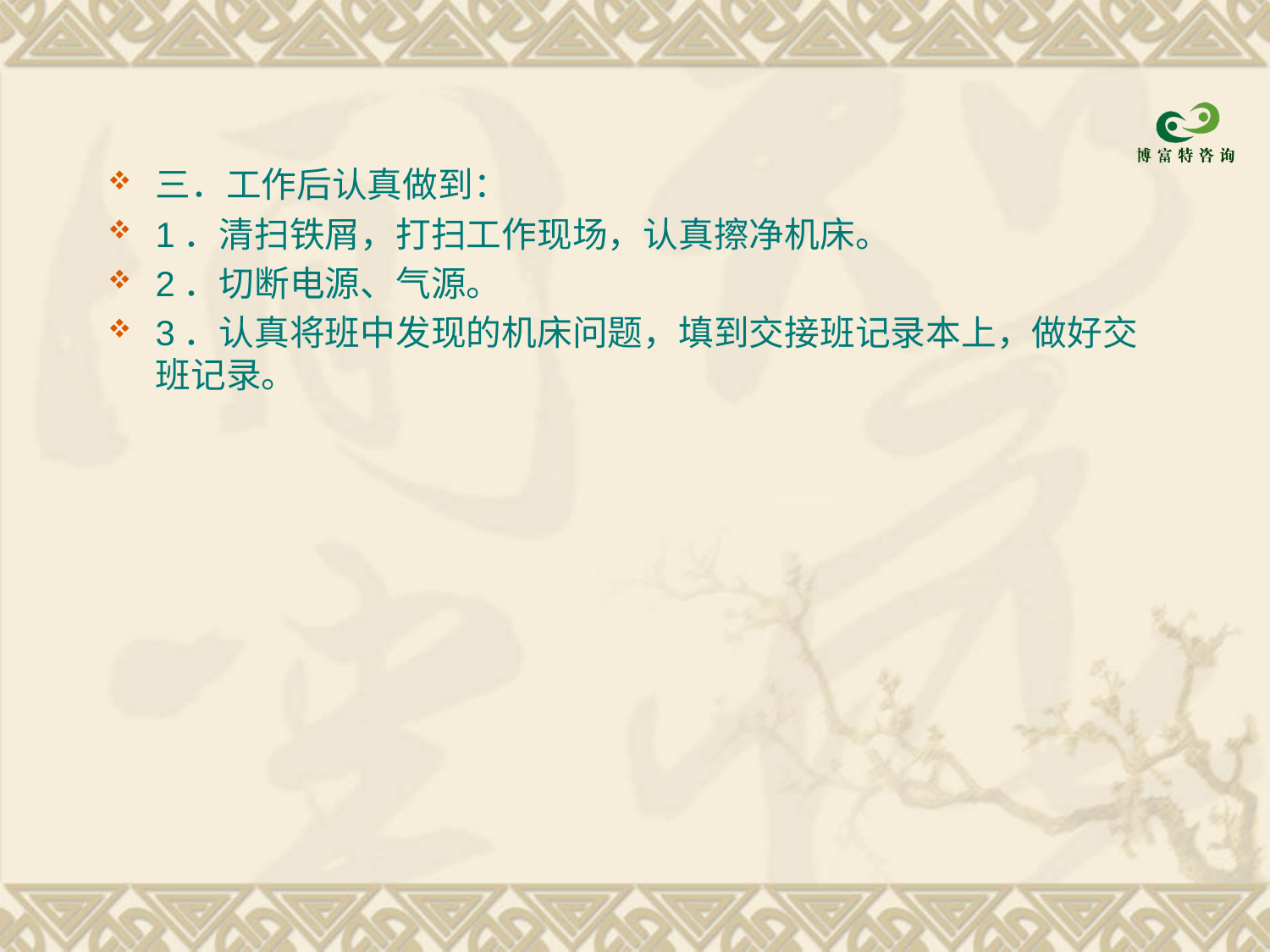

三．工作后认真做到：
1．清扫铁屑，打扫工作现场，认真擦净机床。
2．切断电源、气源。
3．认真将班中发现的机床问题，填到交接班记录本上，做好交班记录。